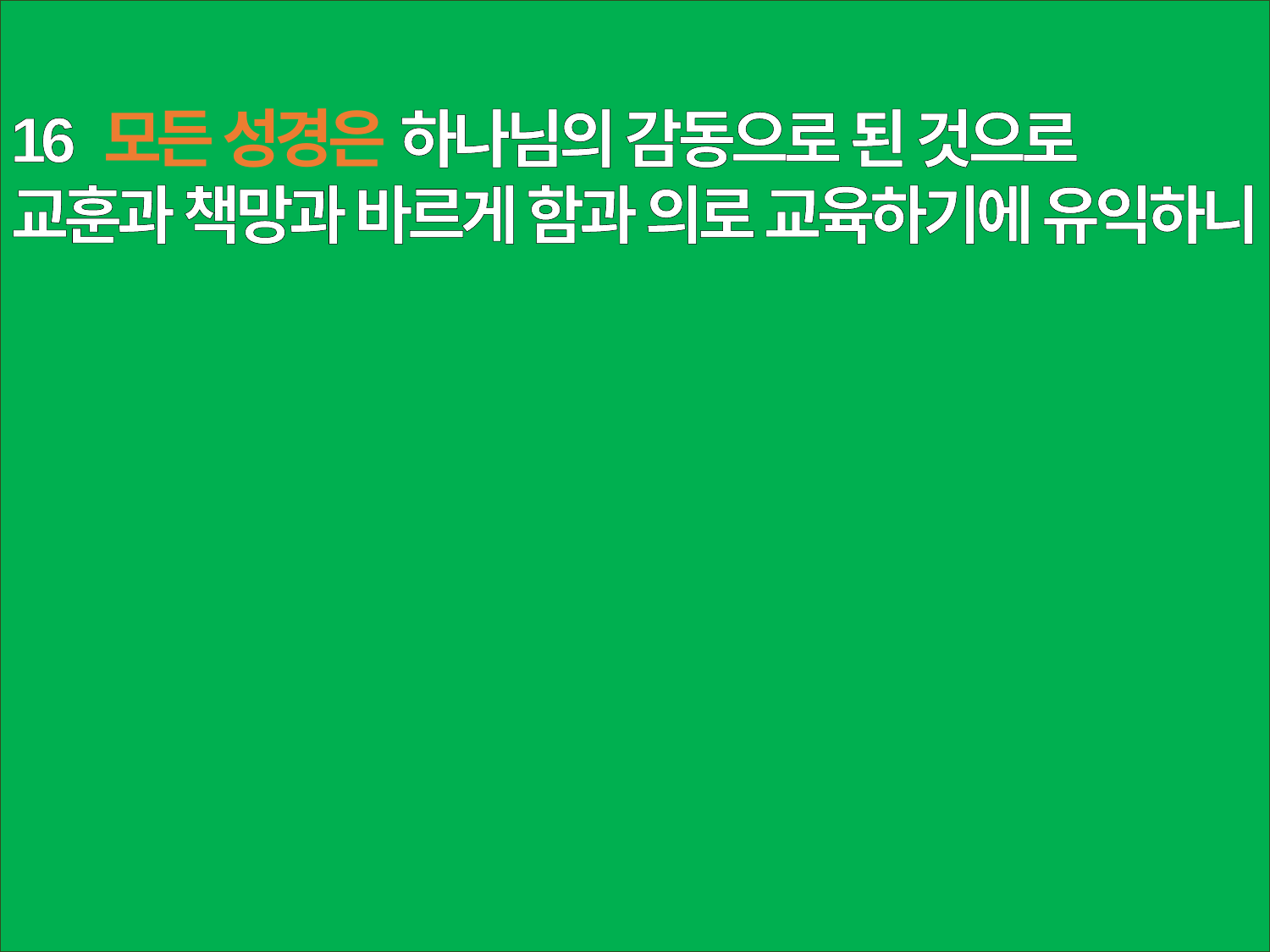

16 모든 성경은 하나님의 감동으로 된 것으로
교훈과 책망과 바르게 함과 의로 교육하기에 유익하니